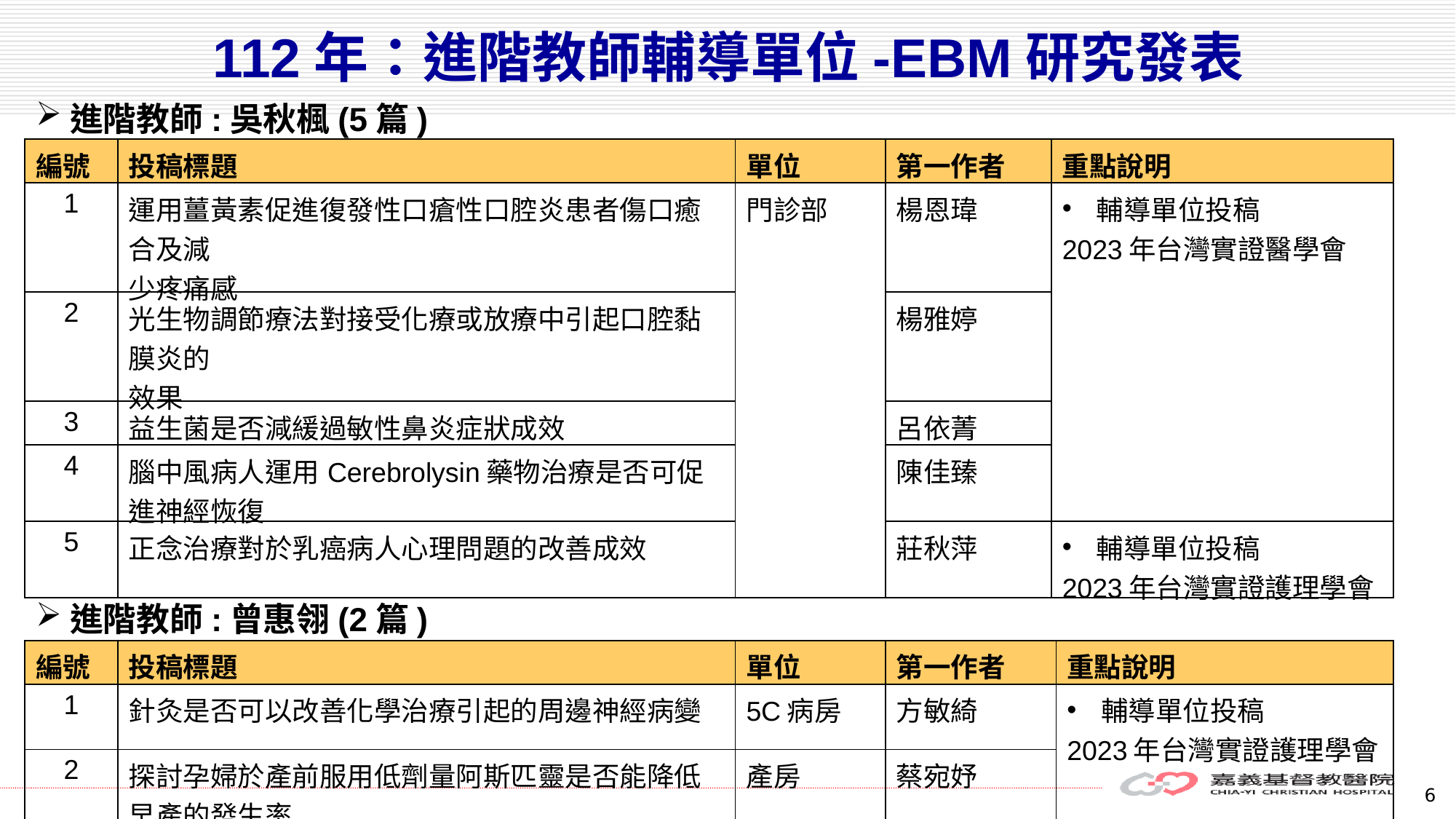

112年：進階教師輔導單位-EBM研究發表
進階教師:吳秋楓(5篇)
| 編號 | 投稿標題 | 單位 | 第一作者 | 重點說明 |
| --- | --- | --- | --- | --- |
| 1 | 運用薑黃素促進復發性口瘡性口腔炎患者傷口癒合及減 少疼痛感 | 門診部 | 楊恩瑋 | 輔導單位投稿 2023年台灣實證醫學會 |
| 2 | 光生物調節療法對接受化療或放療中引起口腔黏膜炎的 效果 |  | 楊雅婷 |  |
| 3 | 益生菌是否減緩過敏性鼻炎症狀成效 |  | 呂依菁 |  |
| 4 | 腦中風病人運用Cerebrolysin藥物治療是否可促進神經恢復 |  | 陳佳臻 |  |
| 5 | 正念治療對於乳癌病人心理問題的改善成效 |  | 莊秋萍 | 輔導單位投稿 2023年台灣實證護理學會 |
進階教師:曾惠翎(2篇)
| 編號 | 投稿標題 | 單位 | 第一作者 | 重點說明 |
| --- | --- | --- | --- | --- |
| 1 | 針灸是否可以改善化學治療引起的周邊神經病變 | 5C病房 | 方敏綺 | 輔導單位投稿 2023年台灣實證護理學會 |
| 2 | 探討孕婦於產前服用低劑量阿斯匹靈是否能降低早產的發生率 | 產房 | 蔡宛妤 |  |
6